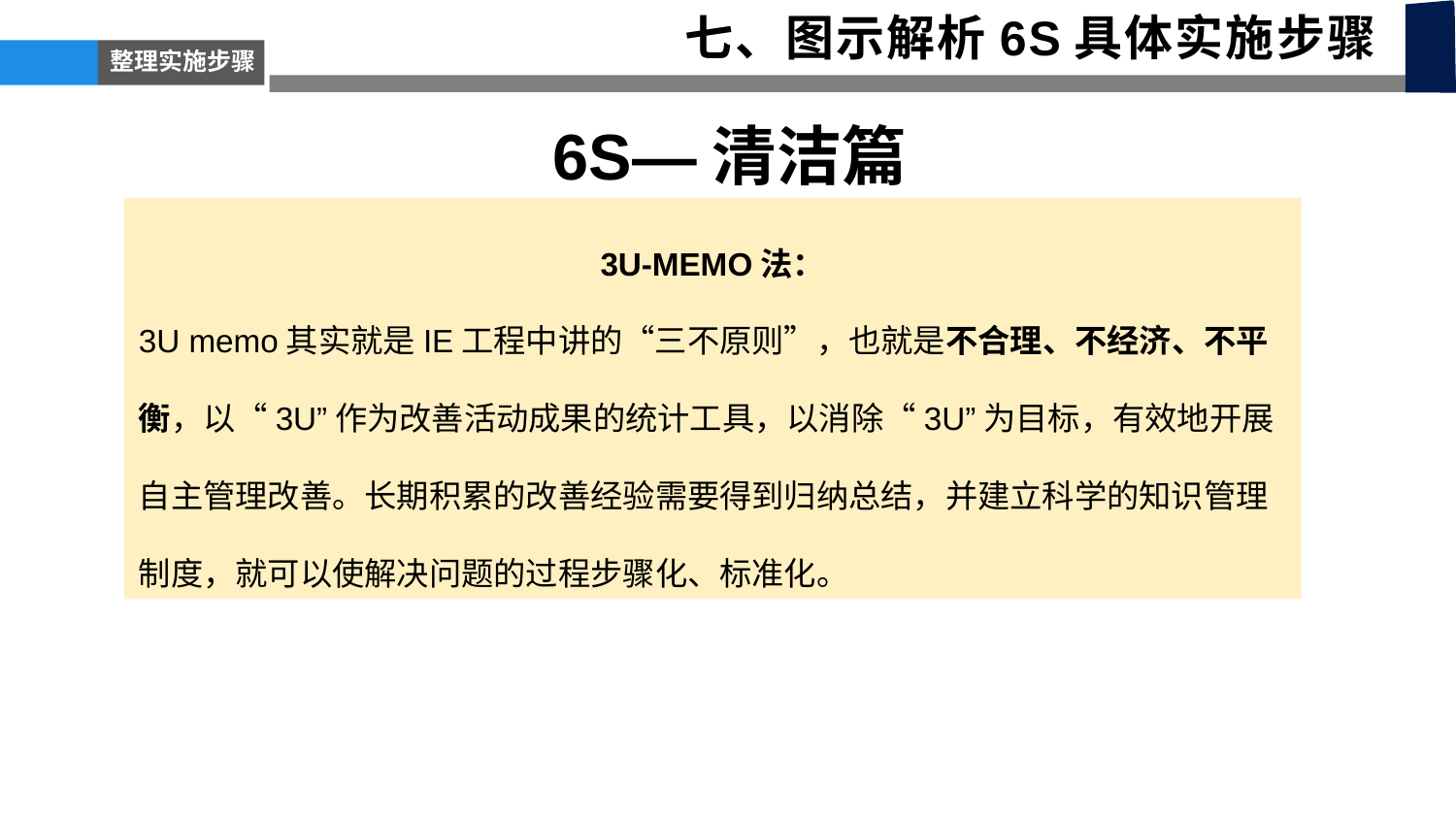

七、图示解析6S具体实施步骤
整理实施步骤
6S—清洁篇
3U-MEMO法：
3U memo其实就是IE工程中讲的“三不原则”，也就是不合理、不经济、不平衡，以“3U”作为改善活动成果的统计工具，以消除“3U”为目标，有效地开展自主管理改善。长期积累的改善经验需要得到归纳总结，并建立科学的知识管理制度，就可以使解决问题的过程步骤化、标准化。